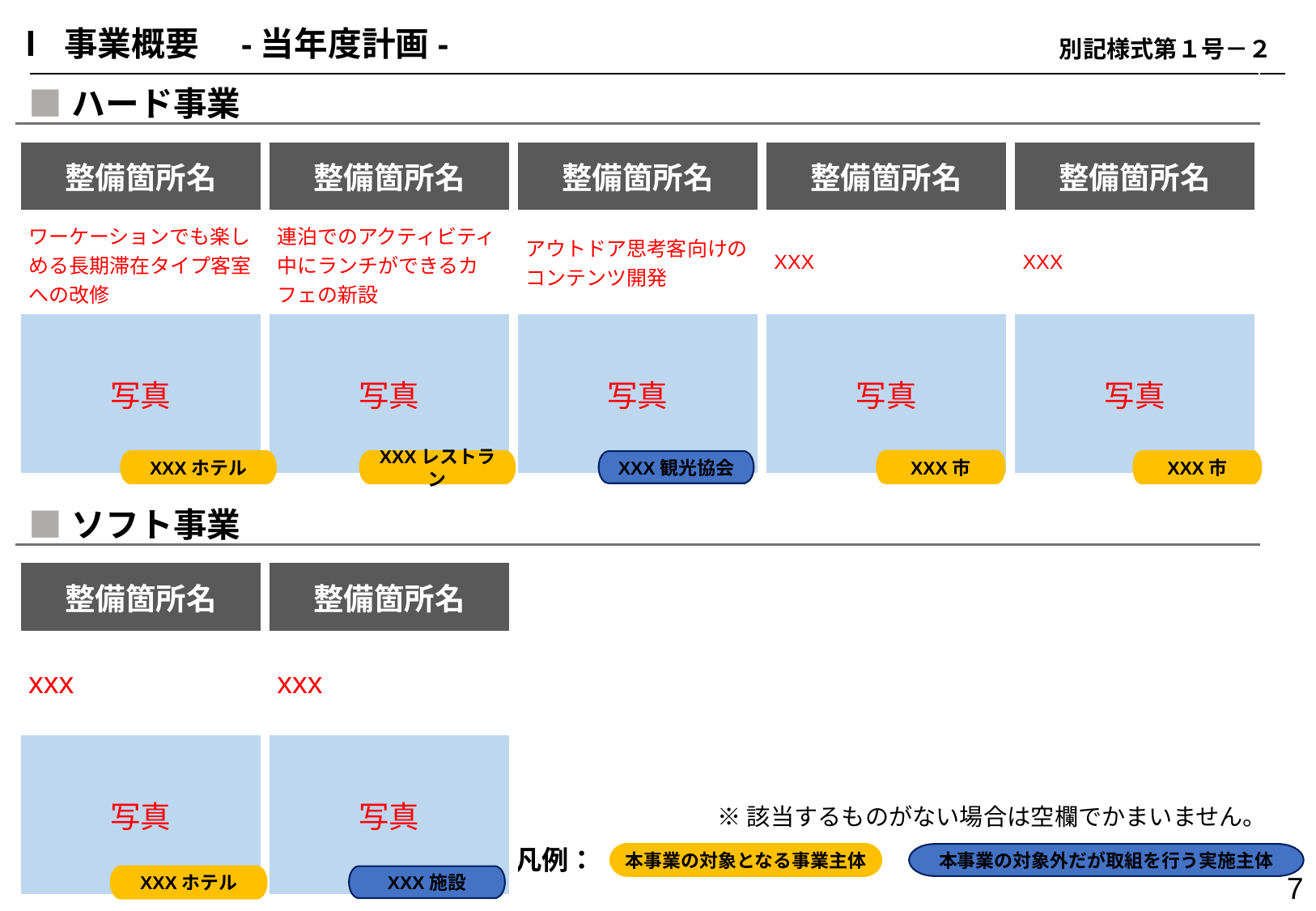

Ⅰ 事業概要　-当年度計画-
別記様式第１号－２
| ■ハード事業 |  |  |  |  |
| --- | --- | --- | --- | --- |
|  |  |  |  |  |
| 整備箇所名 | 整備箇所名 | 整備箇所名 | 整備箇所名 | 整備箇所名 |
| ワーケーションでも楽しめる長期滞在タイプ客室への改修 | 連泊でのアクティビティ中にランチができるカフェの新設 | アウトドア思考客向けのコンテンツ開発 | XXX | XXX |
| 写真 | 写真 | 写真 | 写真 | 写真 |
|  |  |  |  |  |
| ■ソフト事業 |  |  |  |  |
|  |  |  |  |  |
| 整備箇所名 | 整備箇所名 |  |  |  |
| xxx | xxx |  |  |  |
| 写真 | 写真 |  |  |  |
「整備箇所名」に整備場所を記載
※ハード整備の記載場所が足りない
　場合はスライドを複製して作成
XXX市
XXXホテル
XXXレストラン
XXX観光協会
XXX市
※該当するものがない場合は空欄でかまいません。
凡例：
本事業の対象となる事業主体
本事業の対象外だが取組を行う実施主体
7
XXX施設
XXXホテル